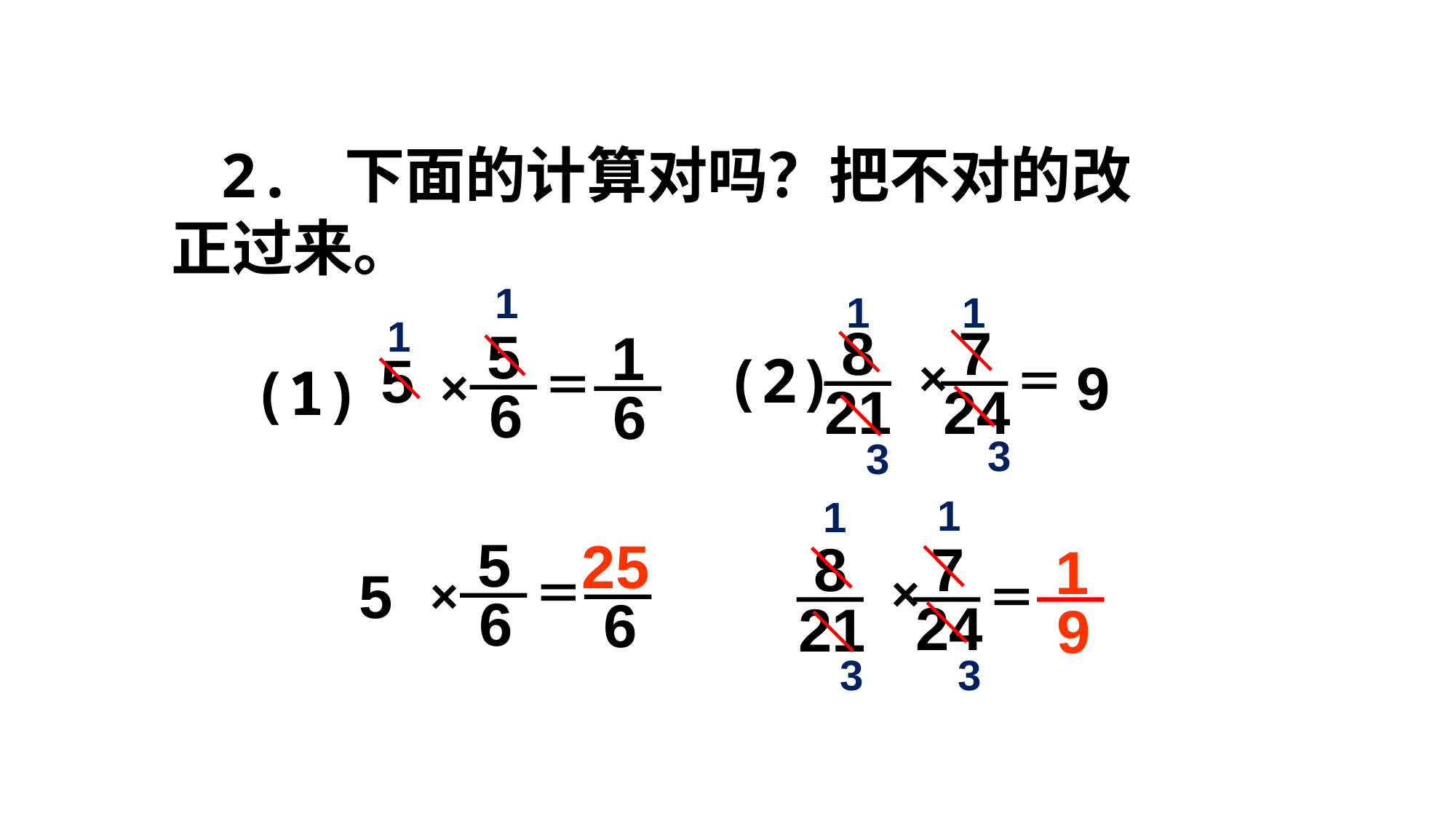

2. 下面的计算对吗？把不对的改
       正过来。
1
1
1
1
8
7
5
1

(2)
5
×
9
＝
(1)
＝
×

21
24
6
6

3
3
1
1
5
25
8
7
1

5
×
＝
×
＝
6
6
24
21
9

3
3